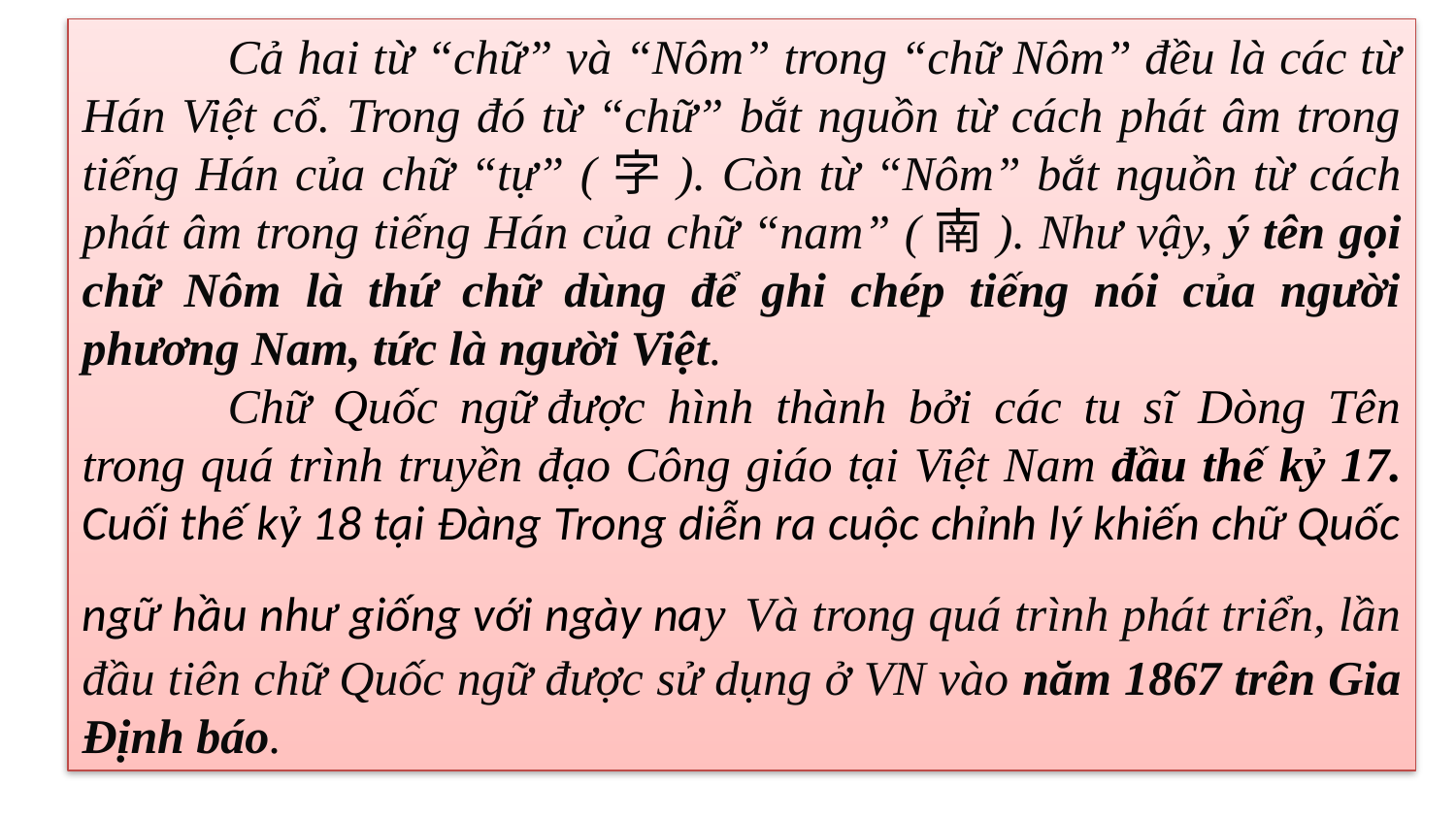

Cả hai từ “chữ” và “Nôm” trong “chữ Nôm” đều là các từ Hán Việt cổ. Trong đó từ “chữ” bắt nguồn từ cách phát âm trong tiếng Hán của chữ “tự” (字). Còn từ “Nôm” bắt nguồn từ cách phát âm trong tiếng Hán của chữ “nam” (南). Như vậy, ý tên gọi chữ Nôm là thứ chữ dùng để ghi chép tiếng nói của người phương Nam, tức là người Việt.
	Chữ Quốc ngữ được hình thành bởi các tu sĩ Dòng Tên trong quá trình truyền đạo Công giáo tại Việt Nam đầu thế kỷ 17. Cuối thế kỷ 18 tại Đàng Trong diễn ra cuộc chỉnh lý khiến chữ Quốc ngữ hầu như giống với ngày nay Và trong quá trình phát triển, lần đầu tiên chữ Quốc ngữ được sử dụng ở VN vào năm 1867 trên Gia Định báo.